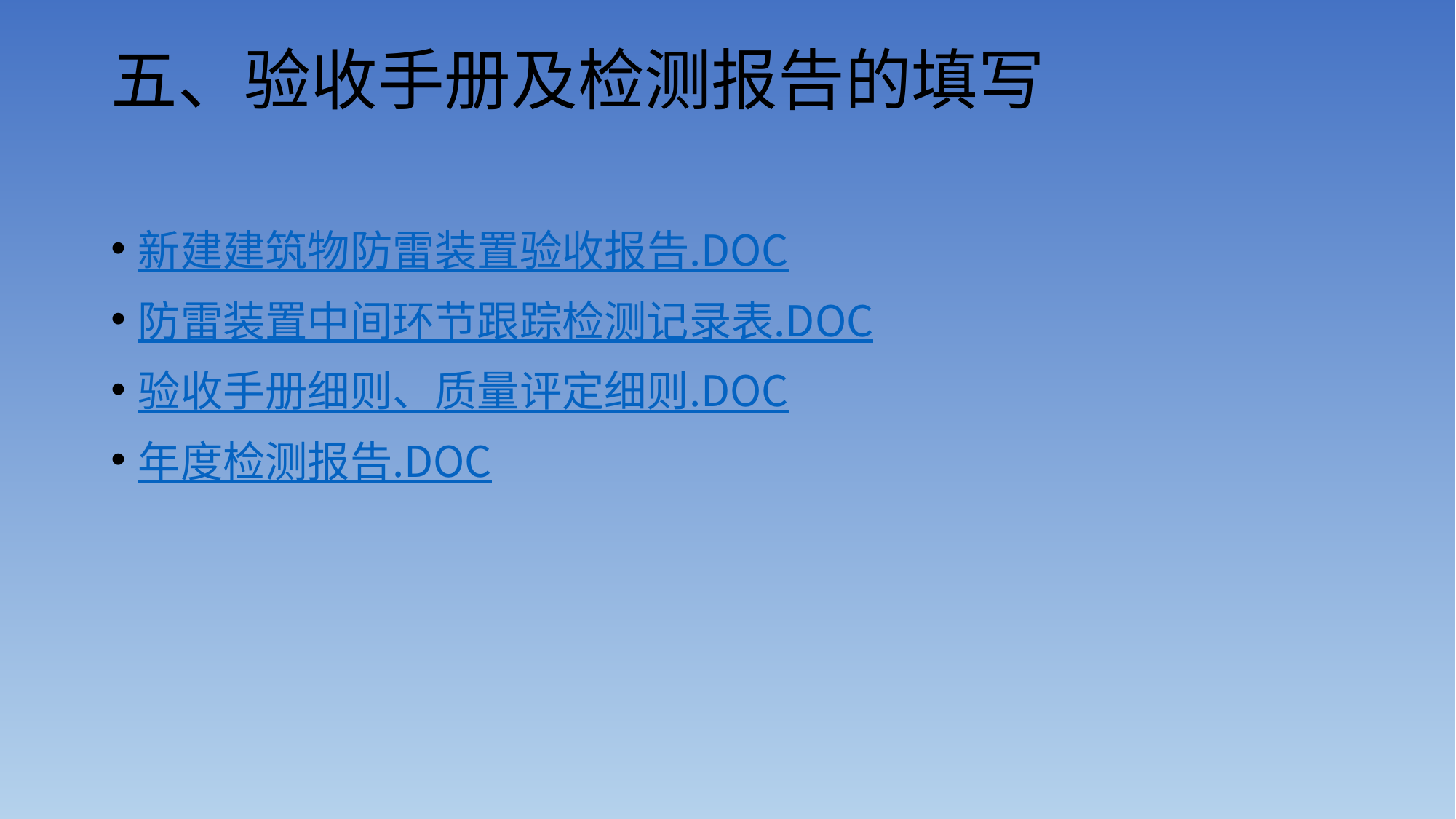

# 五、验收手册及检测报告的填写
新建建筑物防雷装置验收报告.DOC
防雷装置中间环节跟踪检测记录表.DOC
验收手册细则、质量评定细则.DOC
年度检测报告.DOC